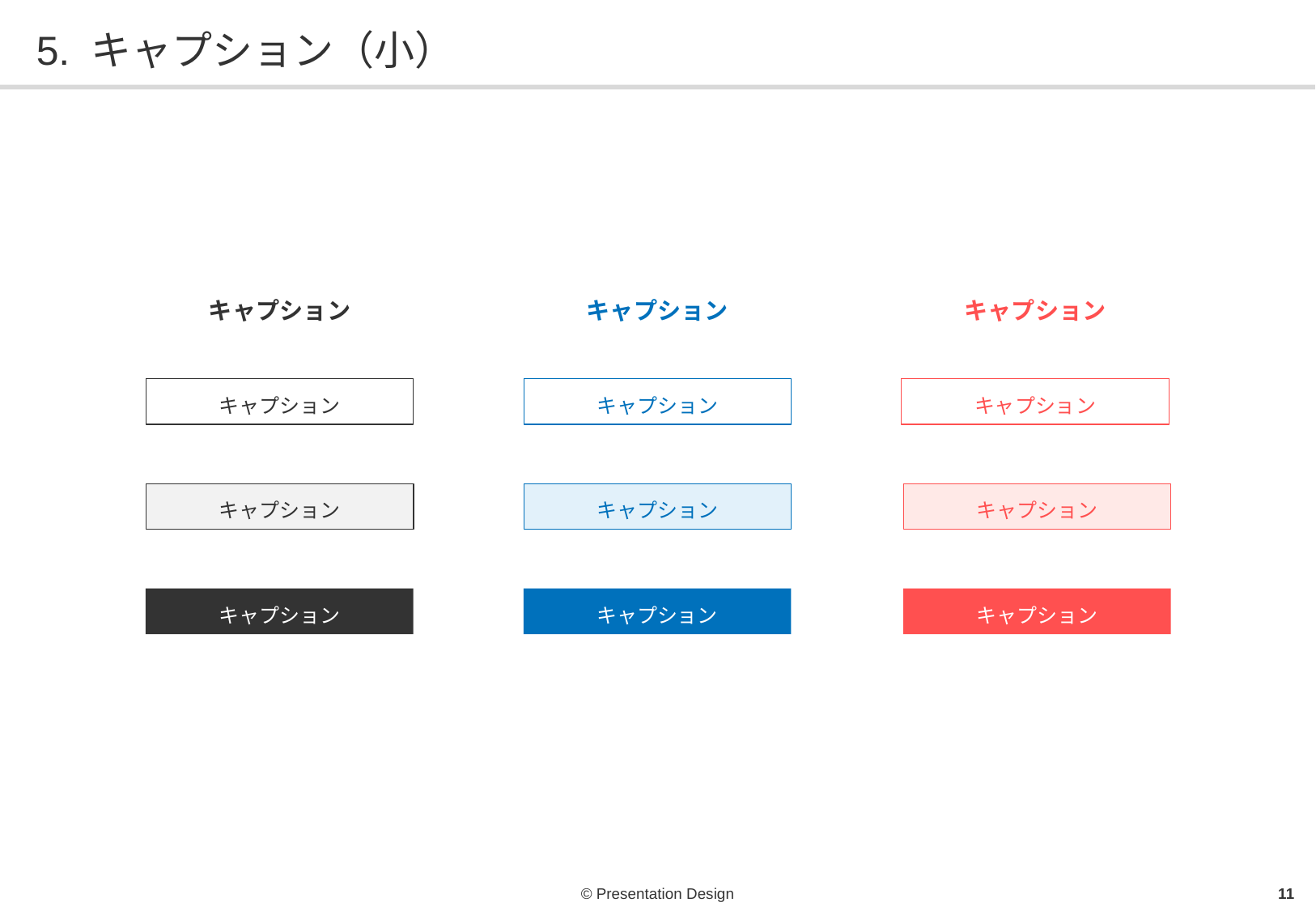

# 5. キャプション（小）
キャプション
キャプション
キャプション
キャプション
キャプション
キャプション
キャプション
キャプション
キャプション
キャプション
キャプション
キャプション
© Presentation Design
11